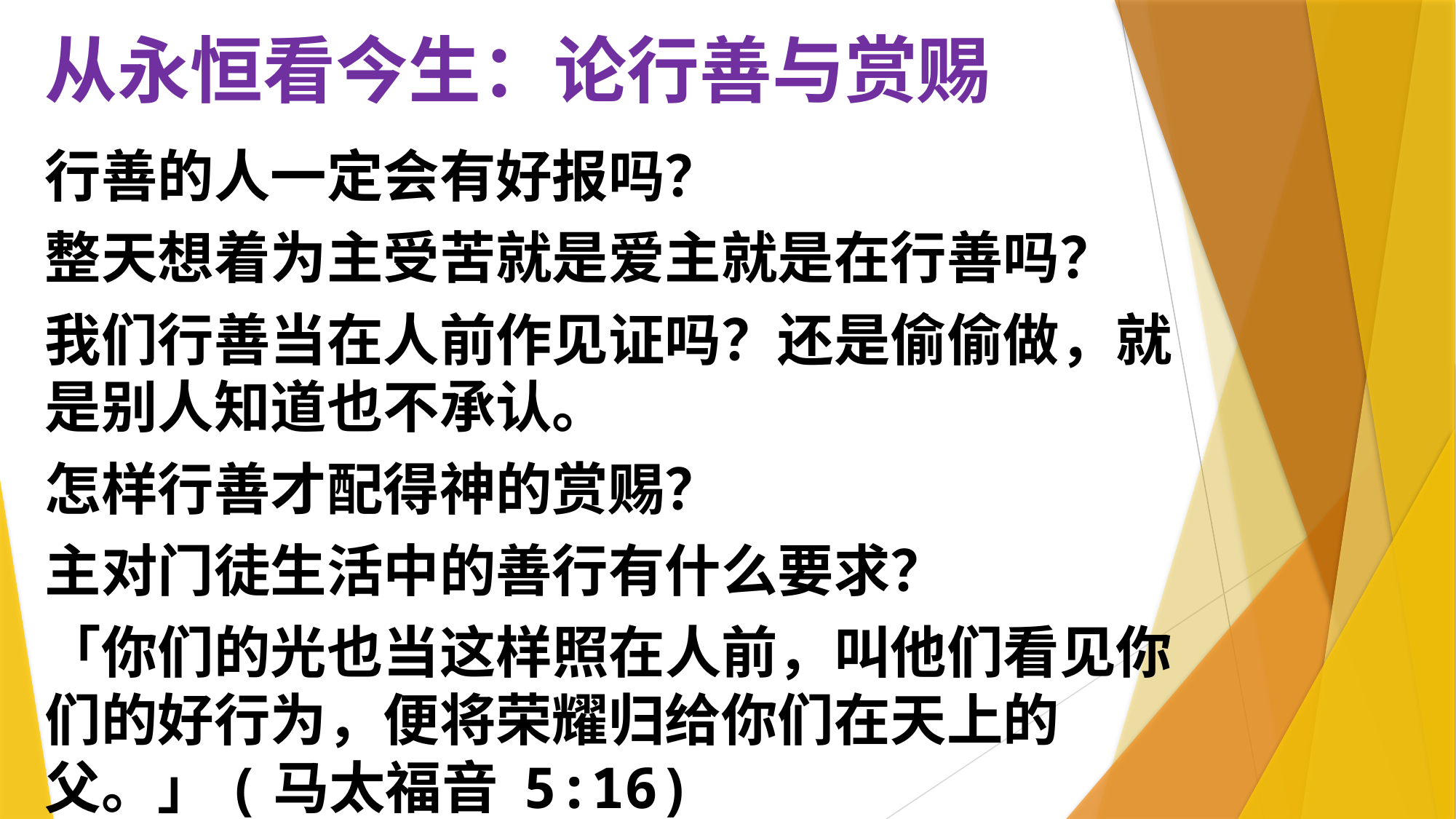

# 从永恒看今生：论行善与赏赐
行善的人一定会有好报吗？
整天想着为主受苦就是爱主就是在行善吗？
我们行善当在人前作见证吗？还是偷偷做，就是别人知道也不承认。
怎样行善才配得神的赏赐？
主对门徒生活中的善行有什么要求？
「你们的光也当这样照在人前，叫他们看见你们的好行为，便将荣耀归给你们在天上的父。」(马太福音 5:16)